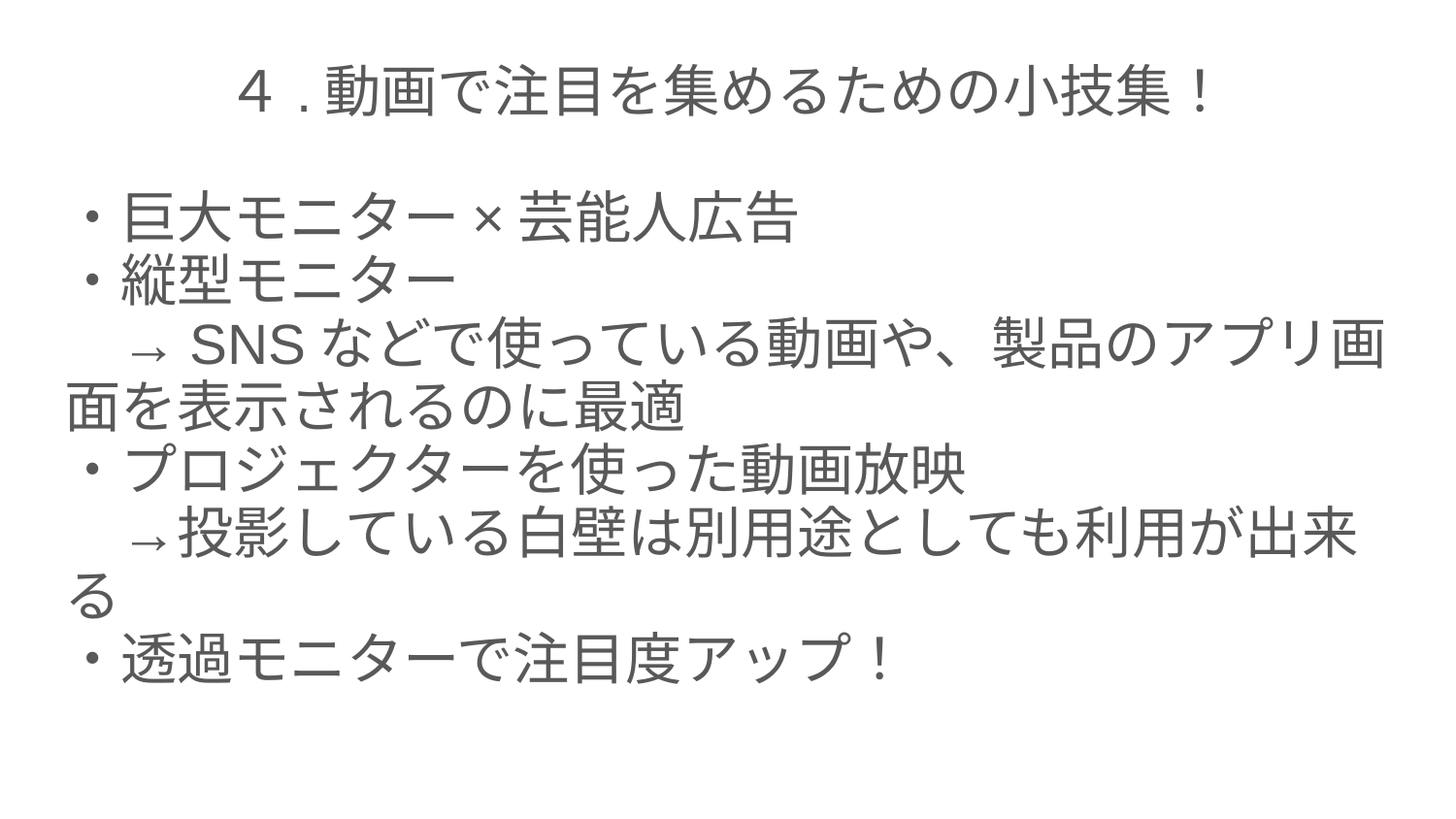

４.動画で注目を集めるための小技集！

・巨大モニター×芸能人広告
・縦型モニター
　→SNSなどで使っている動画や、製品のアプリ画面を表示されるのに最適
・プロジェクターを使った動画放映
　→投影している白壁は別用途としても利用が出来る
・透過モニターで注目度アップ！